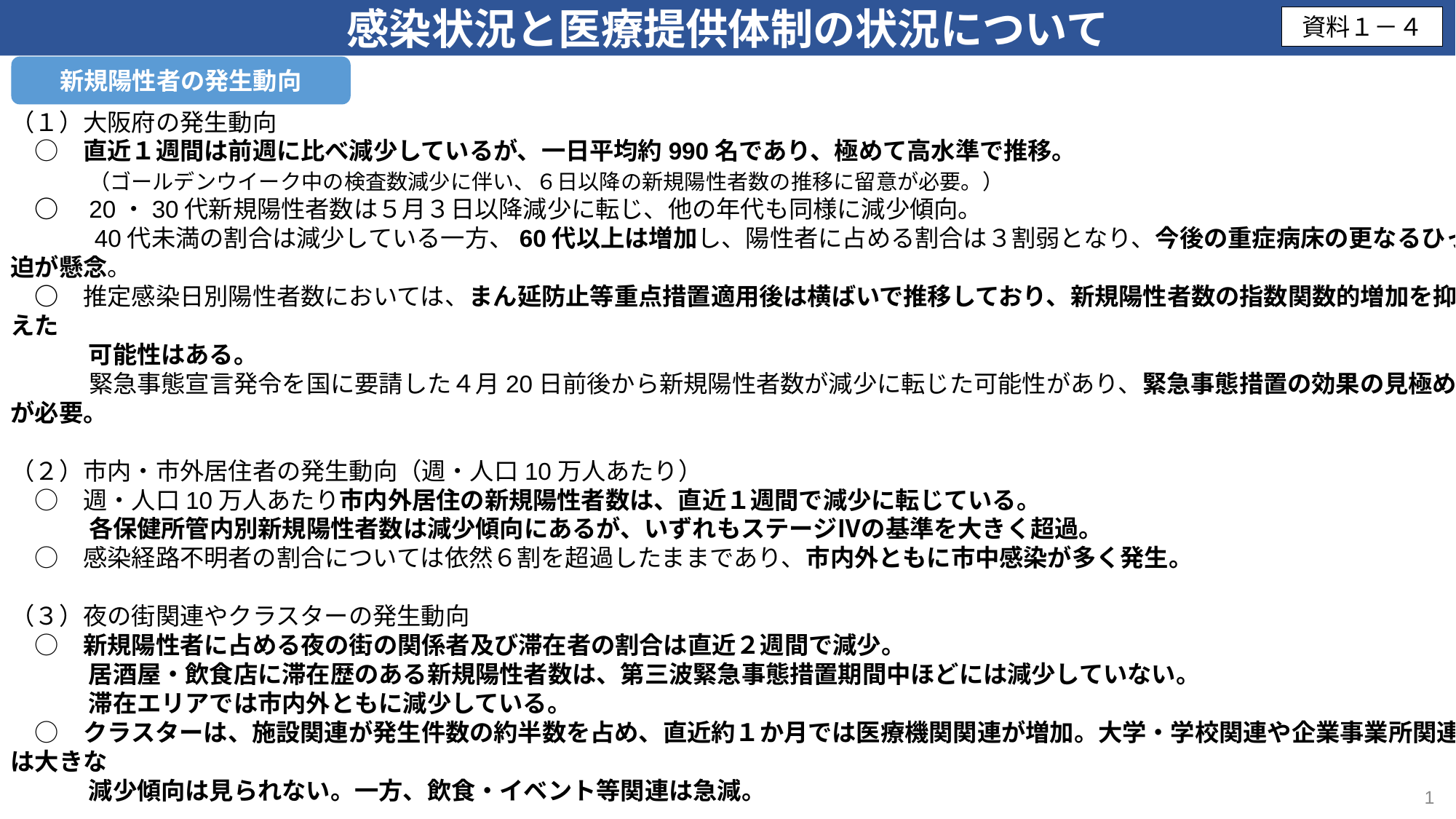

感染状況と医療提供体制の状況について
資料１－４
新規陽性者の発生動向

（１）大阪府の発生動向
　○　直近１週間は前週に比べ減少しているが、一日平均約990名であり、極めて高水準で推移。
　　　 （ゴールデンウイーク中の検査数減少に伴い、６日以降の新規陽性者数の推移に留意が必要。）
　○　20・30代新規陽性者数は５月３日以降減少に転じ、他の年代も同様に減少傾向。
　　　 40代未満の割合は減少している一方、60代以上は増加し、陽性者に占める割合は３割弱となり、今後の重症病床の更なるひっ迫が懸念。
　○　推定感染日別陽性者数においては、まん延防止等重点措置適用後は横ばいで推移しており、新規陽性者数の指数関数的増加を抑えた
　　　 可能性はある。
　　　 緊急事態宣言発令を国に要請した４月20日前後から新規陽性者数が減少に転じた可能性があり、緊急事態措置の効果の見極めが必要。

（２）市内・市外居住者の発生動向（週・人口10万人あたり）
　○　週・人口10万人あたり市内外居住の新規陽性者数は、直近１週間で減少に転じている。
　　　 各保健所管内別新規陽性者数は減少傾向にあるが、いずれもステージⅣの基準を大きく超過。
　○　感染経路不明者の割合については依然６割を超過したままであり、市内外ともに市中感染が多く発生。

（３）夜の街関連やクラスターの発生動向
　○　新規陽性者に占める夜の街の関係者及び滞在者の割合は直近２週間で減少。
　　　 居酒屋・飲食店に滞在歴のある新規陽性者数は、第三波緊急事態措置期間中ほどには減少していない。
　　　 滞在エリアでは市内外ともに減少している。
　○　クラスターは、施設関連が発生件数の約半数を占め、直近約１か月では医療機関関連が増加。大学・学校関連や企業事業所関連は大きな
　　　 減少傾向は見られない。一方、飲食・イベント等関連は急減。

1